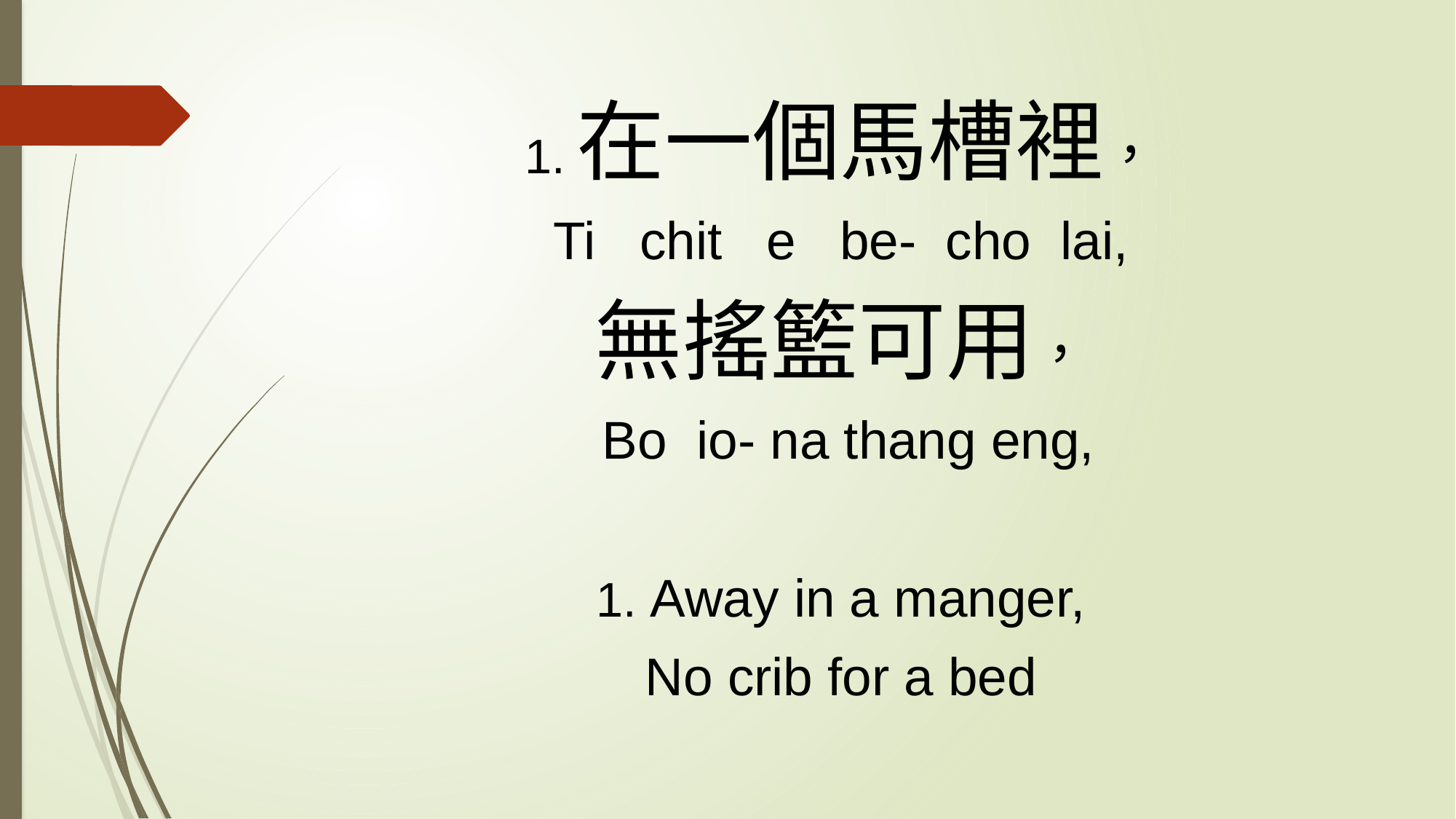

1.在一個馬槽裡，
Ti   chit   e   be-  cho  lai,
無搖籃可用，
 Bo  io- na thang eng,

1. Away in a manger,
No crib for a bed